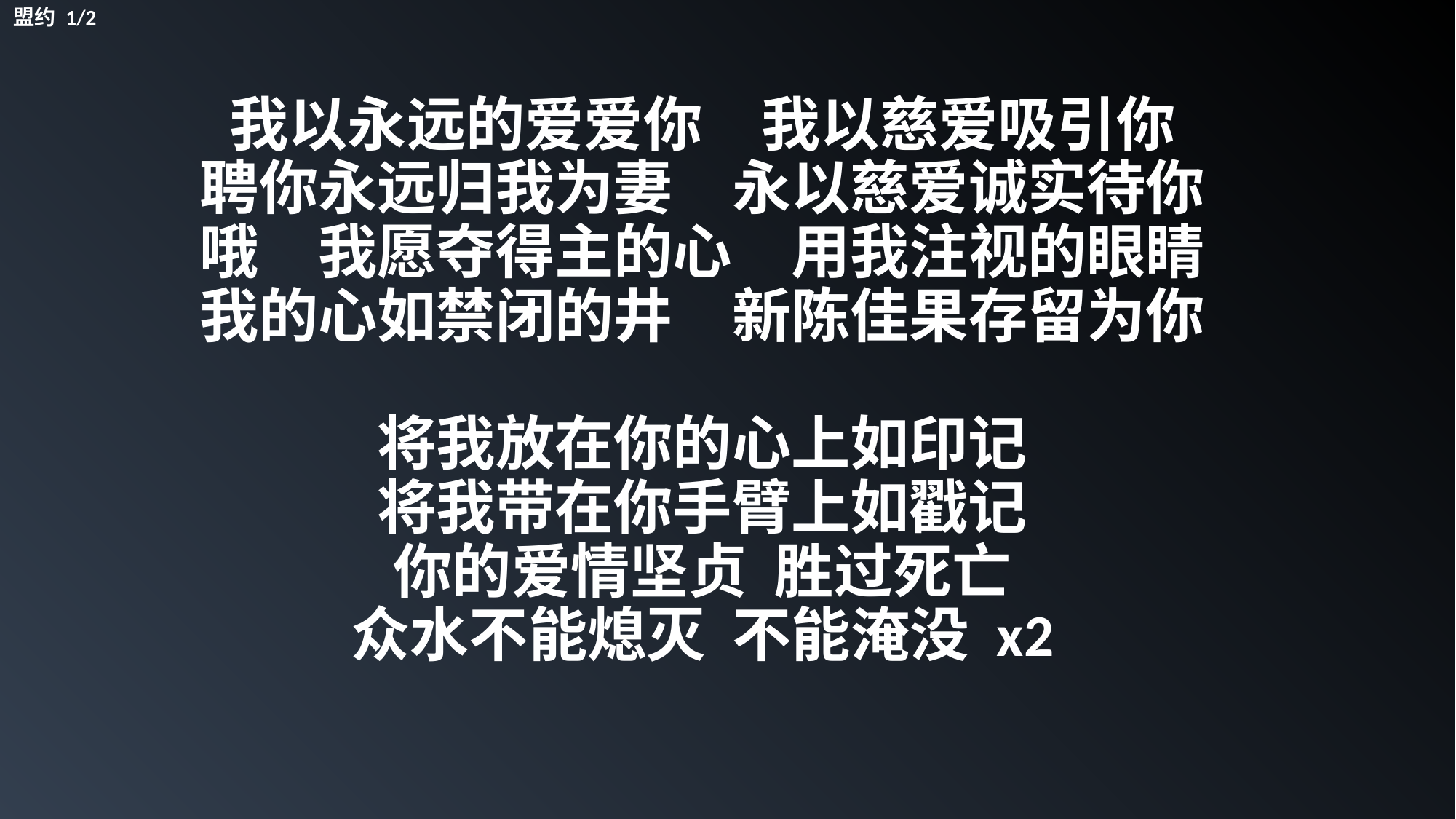

盟约 1/2
我以永远的爱爱你　我以慈爱吸引你
聘你永远归我为妻　永以慈爱诚实待你
哦　我愿夺得主的心　用我注视的眼睛
我的心如禁闭的井　新陈佳果存留为你
将我放在你的心上如印记
将我带在你手臂上如戳记
你的爱情坚贞  胜过死亡
众水不能熄灭  不能淹没 x2